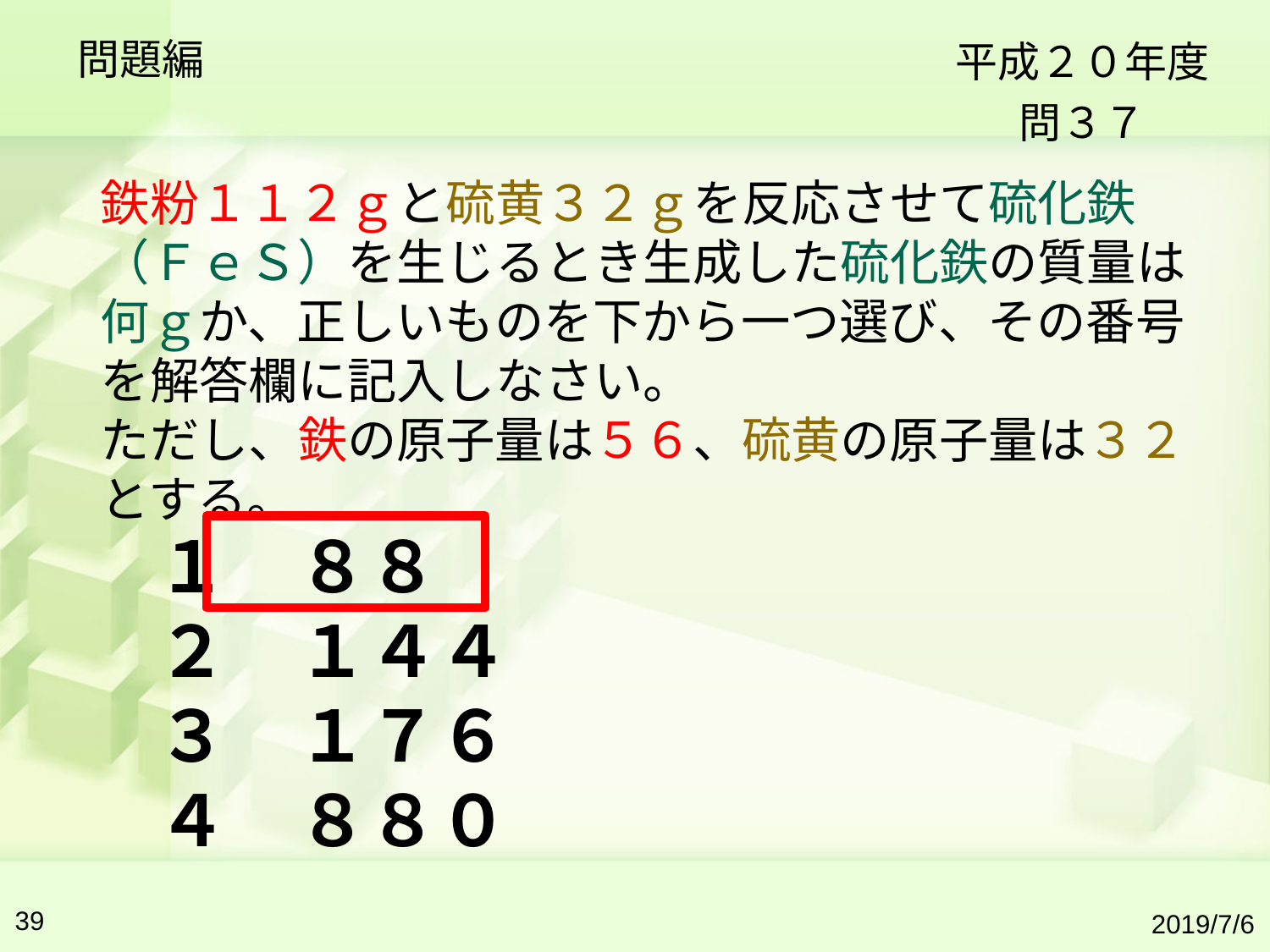

問題編
平成２０年度
問３７
鉄粉１１２ｇと硫黄３２ｇを反応させて硫化鉄（ＦｅＳ）を生じるとき生成した硫化鉄の質量は何ｇか、正しいものを下から一つ選び、その番号を解答欄に記入しなさい。
ただし、鉄の原子量は５６、硫黄の原子量は３２とする。
１　８８
２　１４４
３　１７６
４　８８０

39
2019/7/6